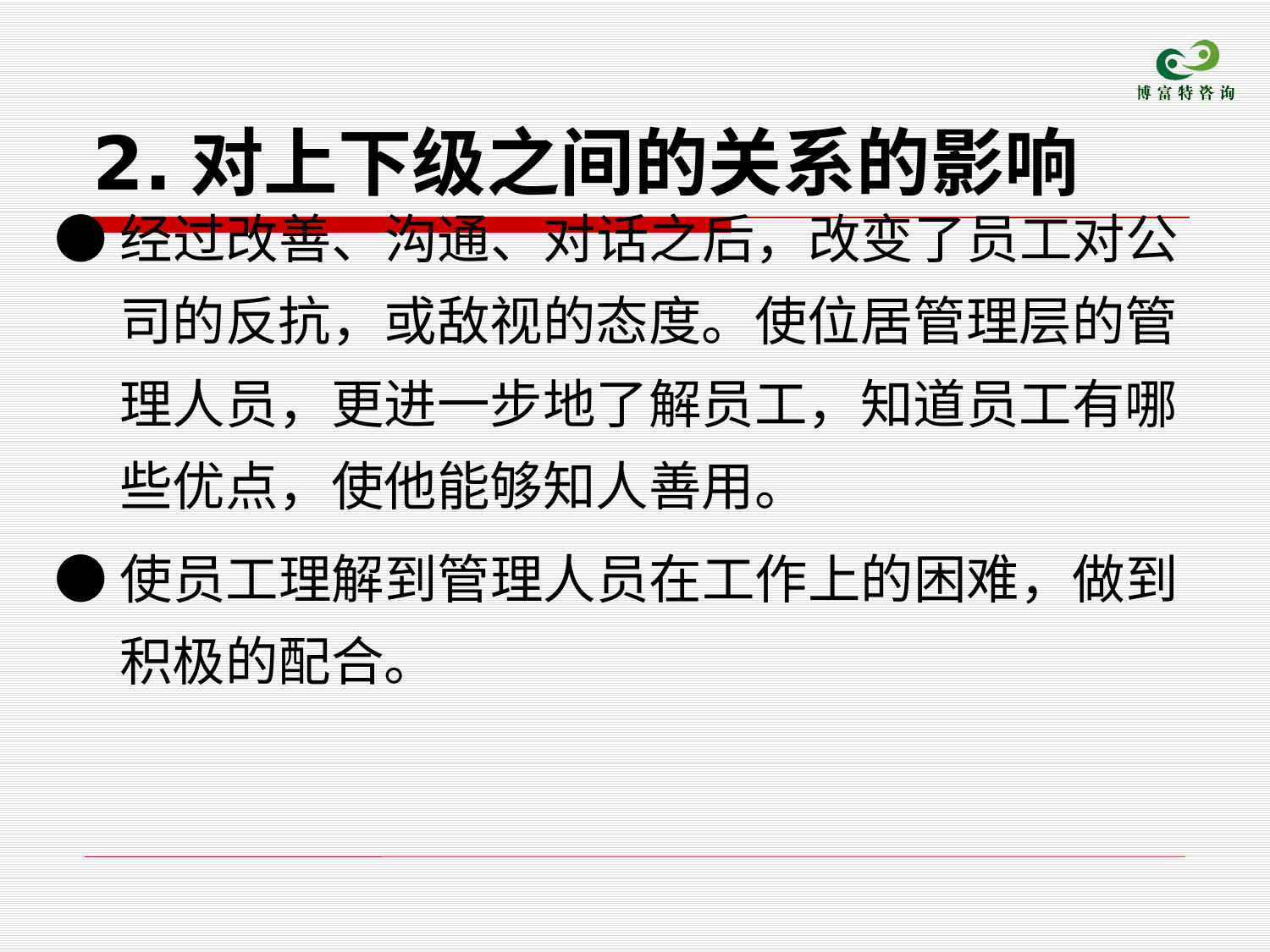

# 2.对上下级之间的关系的影响

●经过改善、沟通、对话之后，改变了员工对公司的反抗，或敌视的态度。使位居管理层的管理人员，更进一步地了解员工，知道员工有哪些优点，使他能够知人善用。
●使员工理解到管理人员在工作上的困难，做到积极的配合。
621